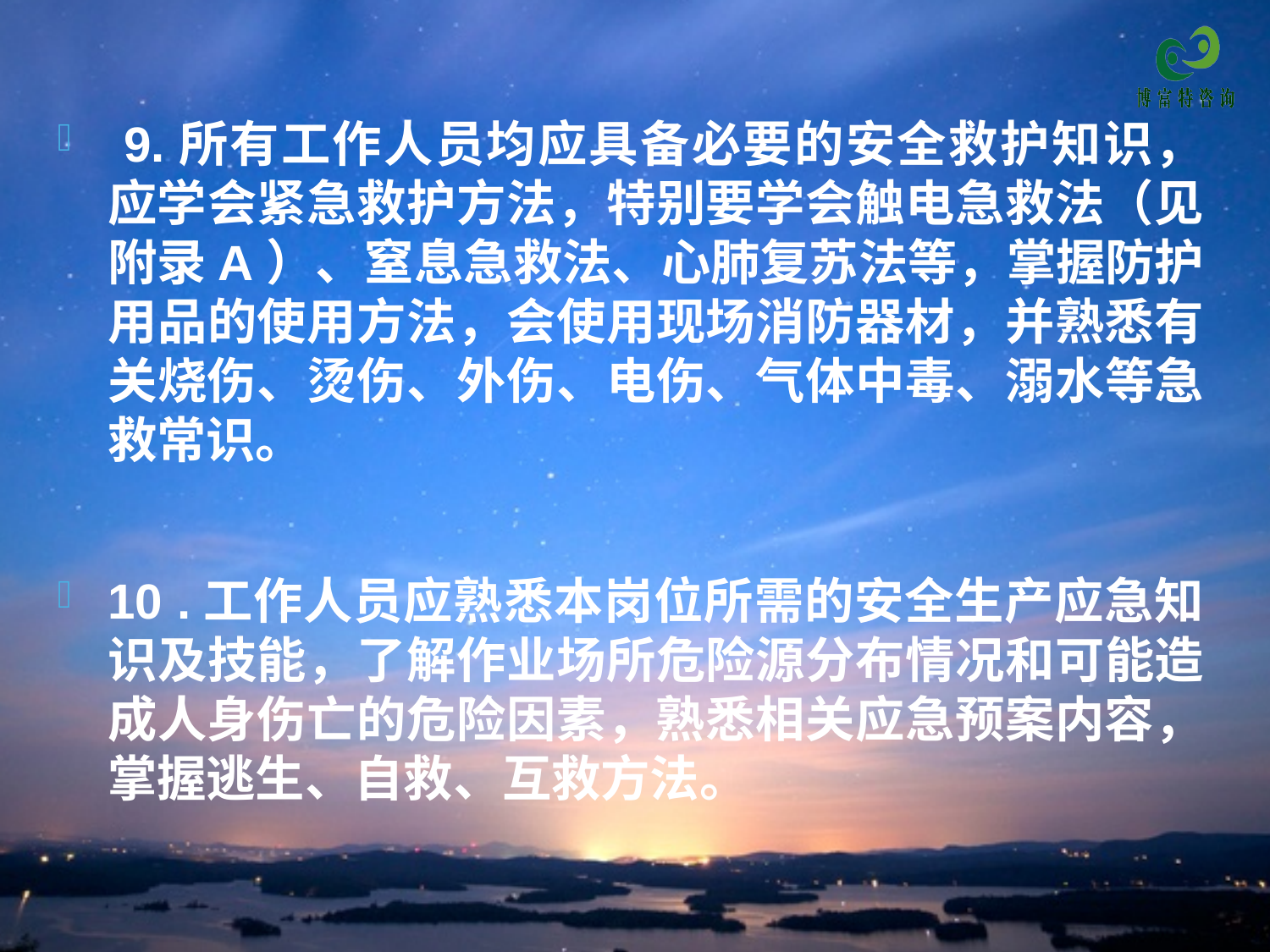

9.所有工作人员均应具备必要的安全救护知识，应学会紧急救护方法，特别要学会触电急救法（见附录A）、窒息急救法、心肺复苏法等，掌握防护用品的使用方法，会使用现场消防器材，并熟悉有关烧伤、烫伤、外伤、电伤、气体中毒、溺水等急救常识。

10 .工作人员应熟悉本岗位所需的安全生产应急知识及技能，了解作业场所危险源分布情况和可能造成人身伤亡的危险因素，熟悉相关应急预案内容，掌握逃生、自救、互救方法。